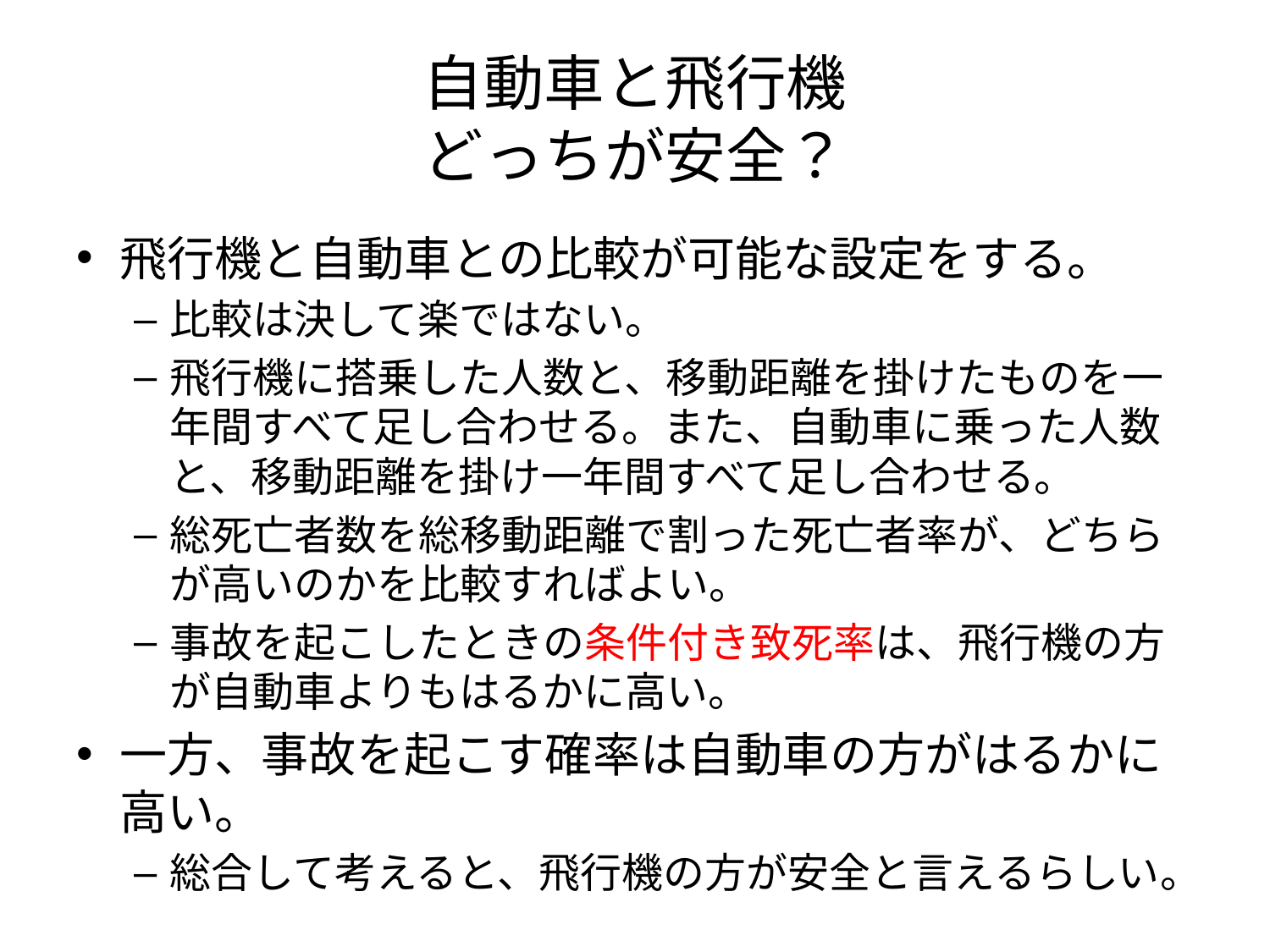

# 自動車と飛行機 どっちが安全？
飛行機と自動車との比較が可能な設定をする。
比較は決して楽ではない。
飛行機に搭乗した人数と、移動距離を掛けたものを一年間すべて足し合わせる。また、自動車に乗った人数と、移動距離を掛け一年間すべて足し合わせる。
総死亡者数を総移動距離で割った死亡者率が、どちらが高いのかを比較すればよい。
事故を起こしたときの条件付き致死率は、飛行機の方が自動車よりもはるかに高い。
一方、事故を起こす確率は自動車の方がはるかに高い。
総合して考えると、飛行機の方が安全と言えるらしい。